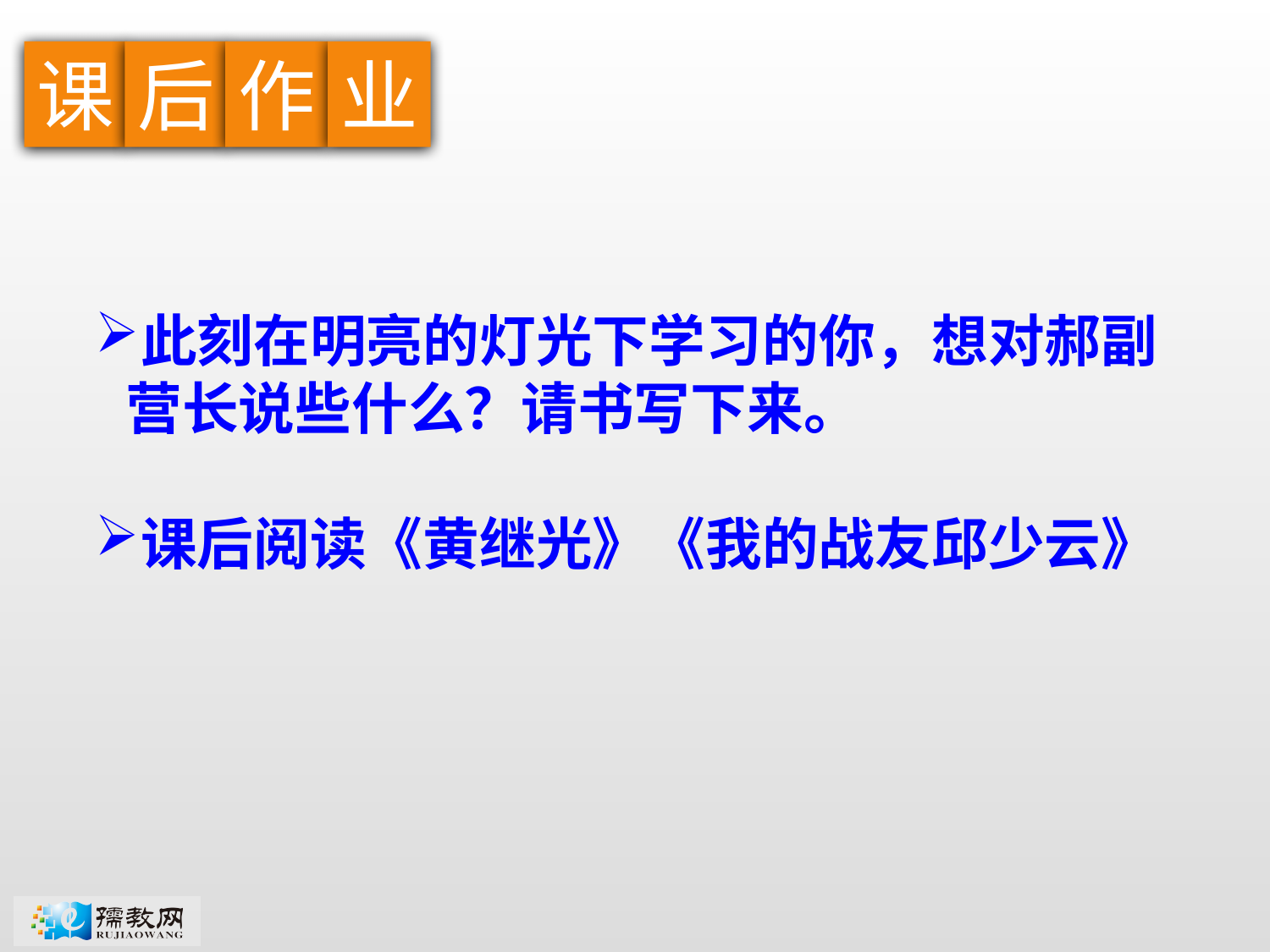

业
课
后
作
此刻在明亮的灯光下学习的你，想对郝副营长说些什么？请书写下来。

课后阅读《黄继光》《我的战友邱少云》